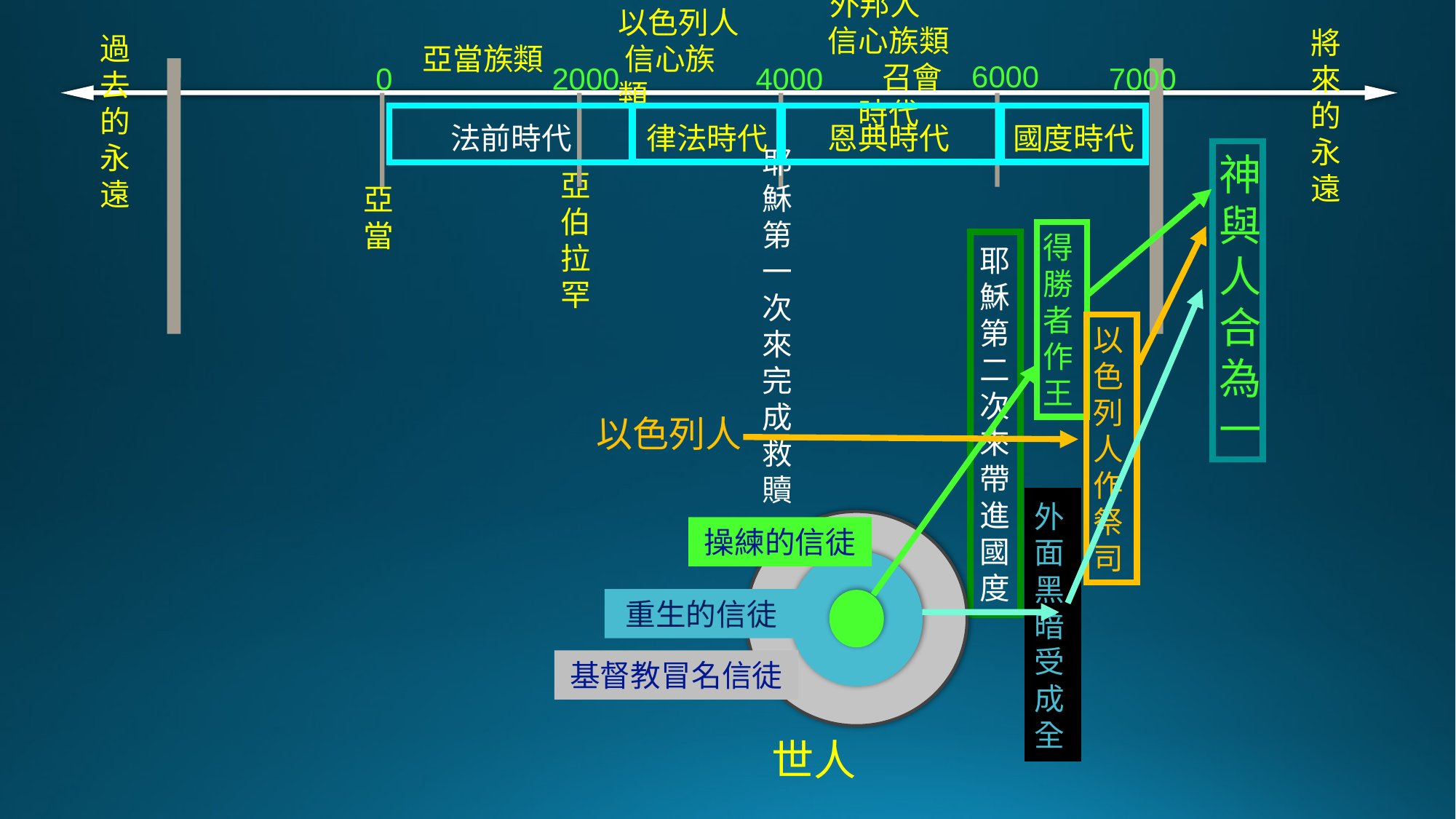

外邦人     信心族類        召會時代
以色列人  信心族類
將來的永遠
過去的永遠
亞當族類
6000
0
2000
4000
7000

律法時代
恩典時代
國度時代
法前時代
耶穌第一次來完成救贖
神與人合為一
亞伯拉罕
亞當

得勝者作王

耶穌第二次來帶進國度

以色列人作祭司

以色列人

外面黑暗受成全

操練的信徒

重生的信徒

基督教冒名信徒
世人